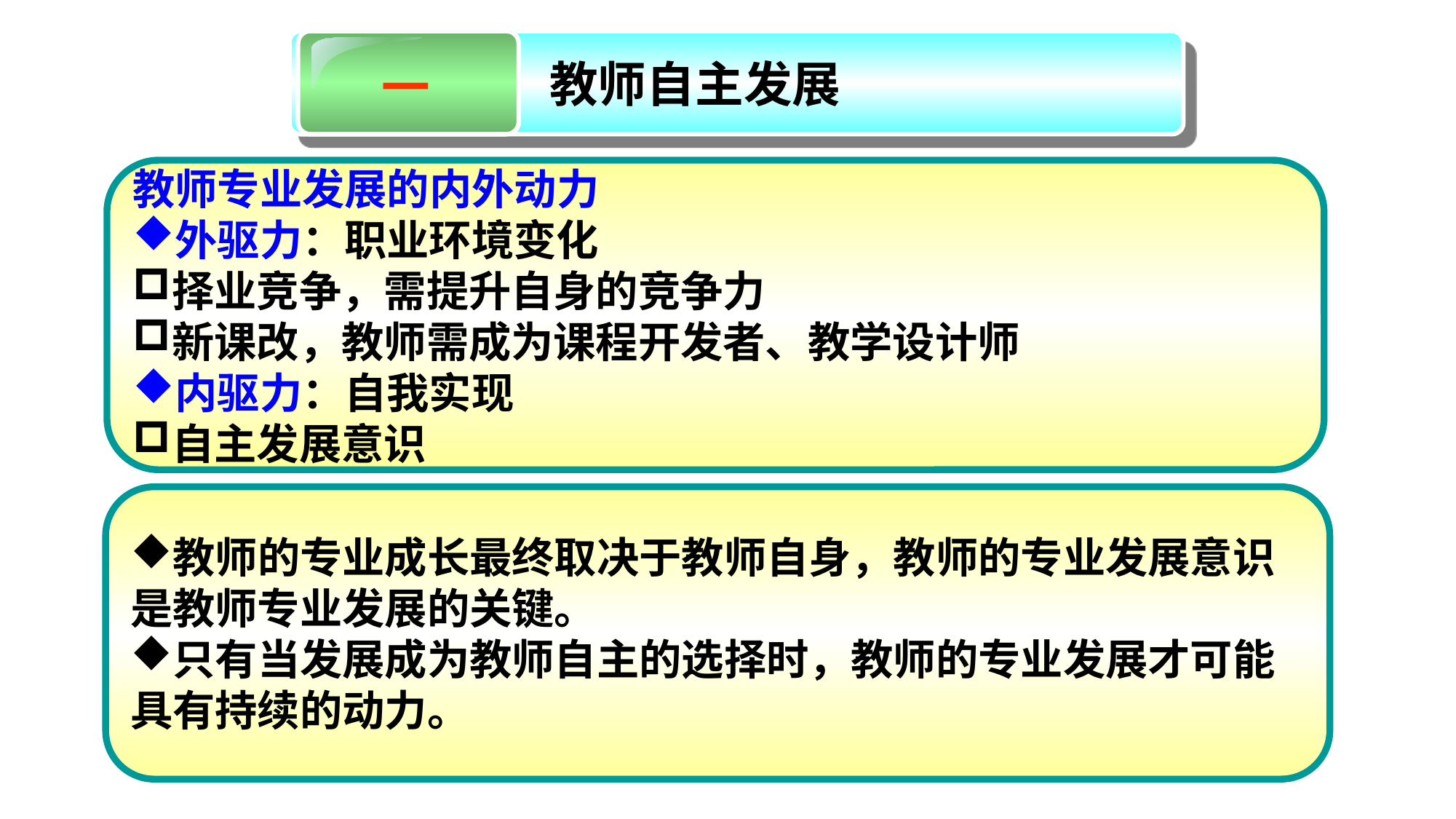

一
教师自主发展
教师专业发展的内外动力
外驱力：职业环境变化
择业竞争，需提升自身的竞争力
新课改，教师需成为课程开发者、教学设计师
内驱力：自我实现
自主发展意识
教师的专业成长最终取决于教师自身，教师的专业发展意识
是教师专业发展的关键。
只有当发展成为教师自主的选择时，教师的专业发展才可能
具有持续的动力。